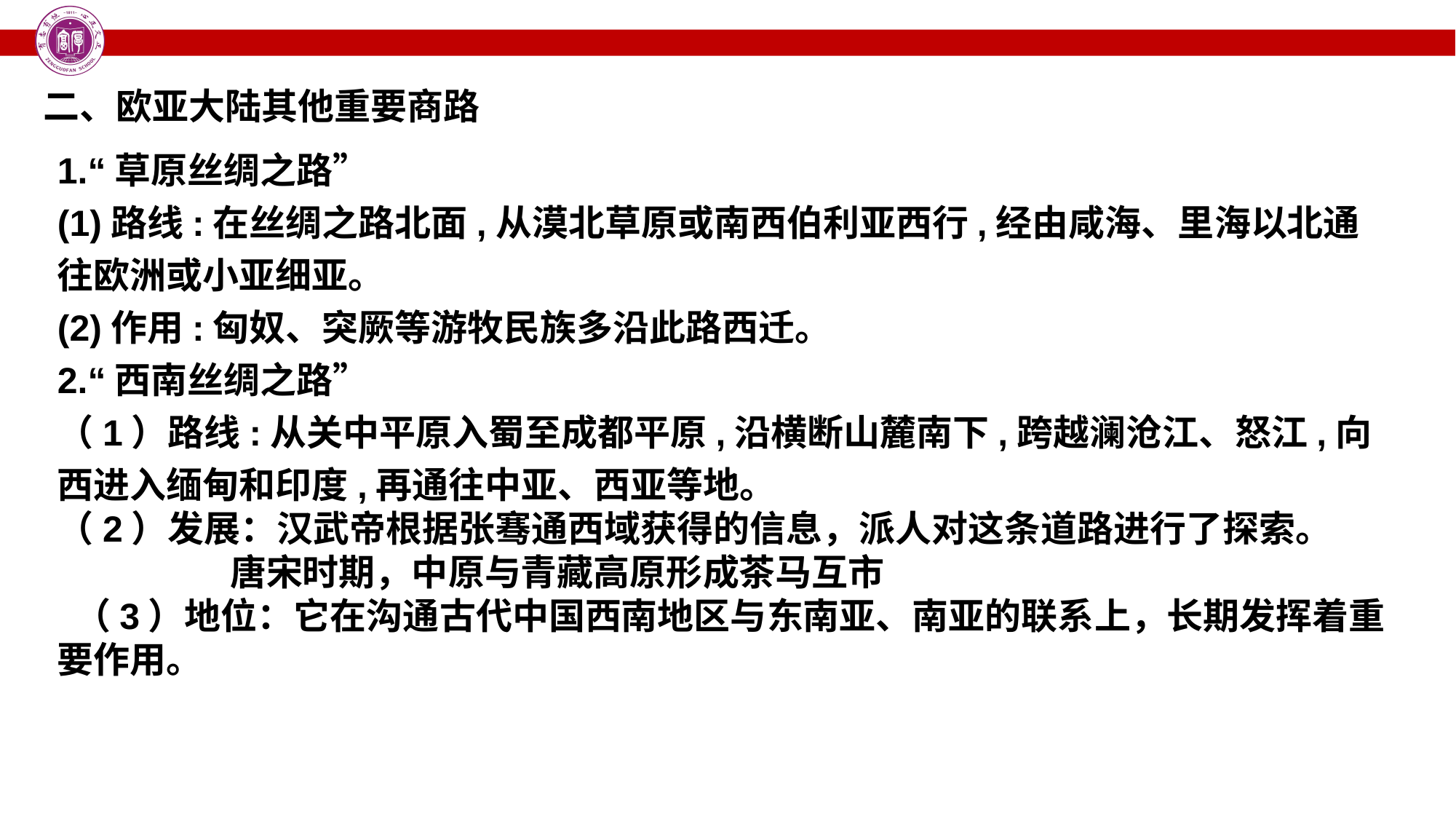

二、欧亚大陆其他重要商路
1.“草原丝绸之路”
(1)路线:在丝绸之路北面,从漠北草原或南西伯利亚西行,经由咸海、里海以北通往欧洲或小亚细亚。
(2)作用:匈奴、突厥等游牧民族多沿此路西迁。
2.“西南丝绸之路”
（1）路线:从关中平原入蜀至成都平原,沿横断山麓南下,跨越澜沧江、怒江,向西进入缅甸和印度,再通往中亚、西亚等地。
（2）发展：汉武帝根据张骞通西域获得的信息，派人对这条道路进行了探索。
                    唐宋时期，中原与青藏高原形成茶马互市
 （3）地位：它在沟通古代中国西南地区与东南亚、南亚的联系上，长期发挥着重要作用。